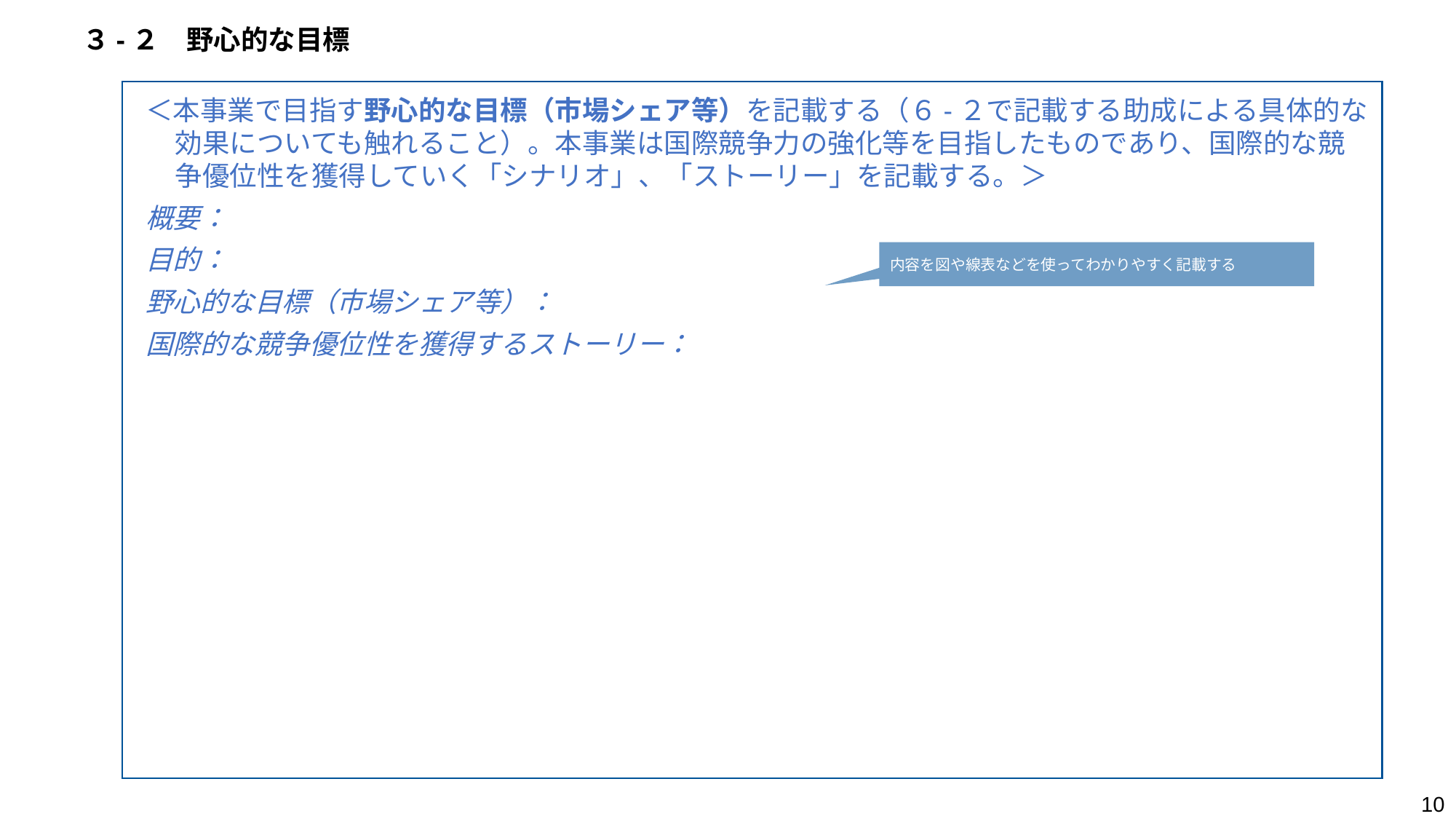

３-２　野心的な目標

＜本事業で目指す野心的な目標（市場シェア等）を記載する（６-２で記載する助成による具体的な効果についても触れること）。本事業は国際競争力の強化等を目指したものであり、国際的な競争優位性を獲得していく「シナリオ」、「ストーリー」を記載する。＞
概要：
目的：
野心的な目標（市場シェア等）：
国際的な競争優位性を獲得するストーリー：
内容を図や線表などを使ってわかりやすく記載する